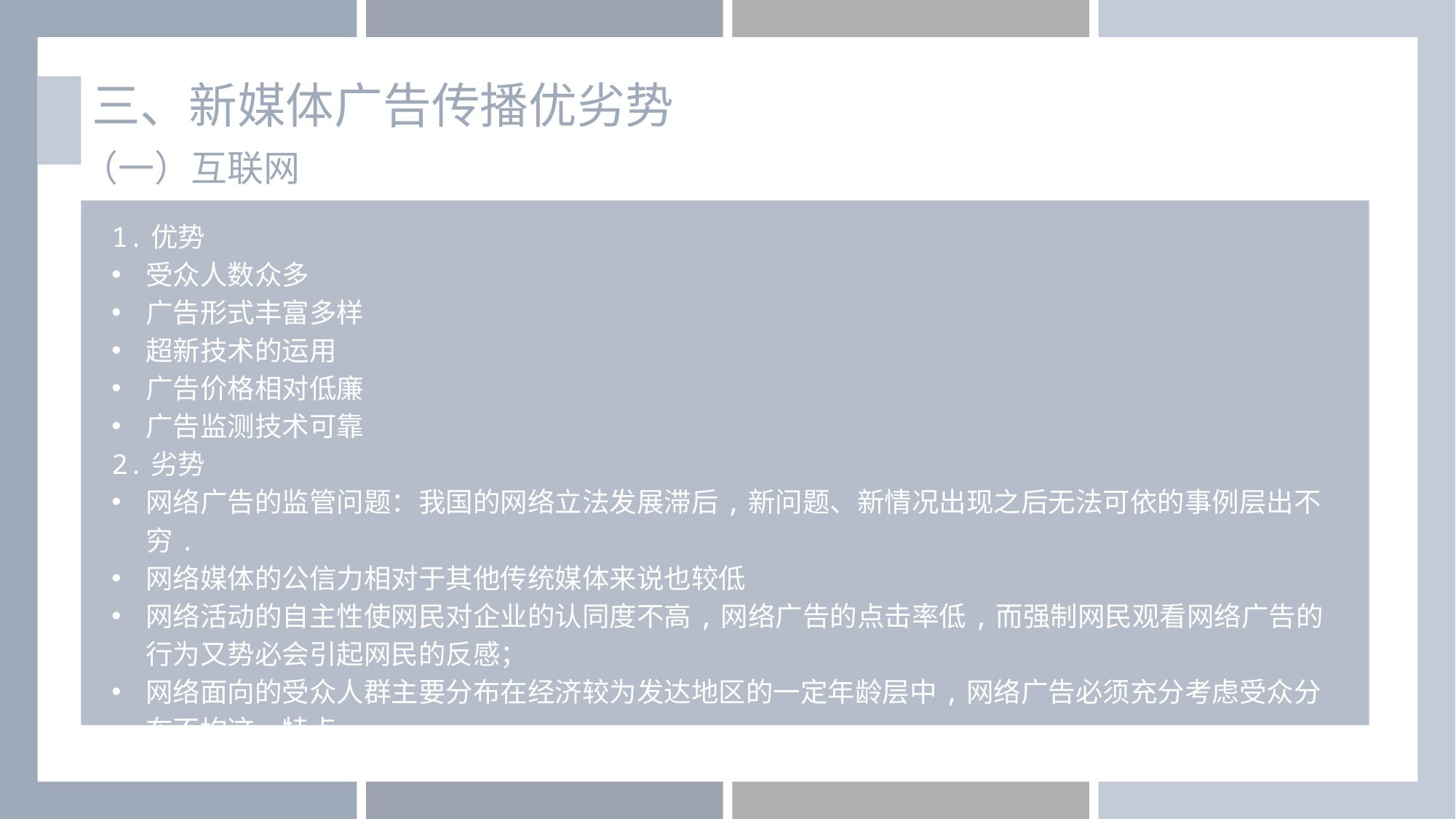

三、新媒体广告传播优劣势

（一）互联网

1.优势
受众人数众多
广告形式丰富多样
超新技术的运用
广告价格相对低廉
广告监测技术可靠
2.劣势
网络广告的监管问题：我国的网络立法发展滞后,新问题、新情况出现之后无法可依的事例层出不穷.
网络媒体的公信力相对于其他传统媒体来说也较低
网络活动的自主性使网民对企业的认同度不高,网络广告的点击率低,而强制网民观看网络广告的行为又势必会引起网民的反感；
网络面向的受众人群主要分布在经济较为发达地区的一定年龄层中,网络广告必须充分考虑受众分布不均这一特点